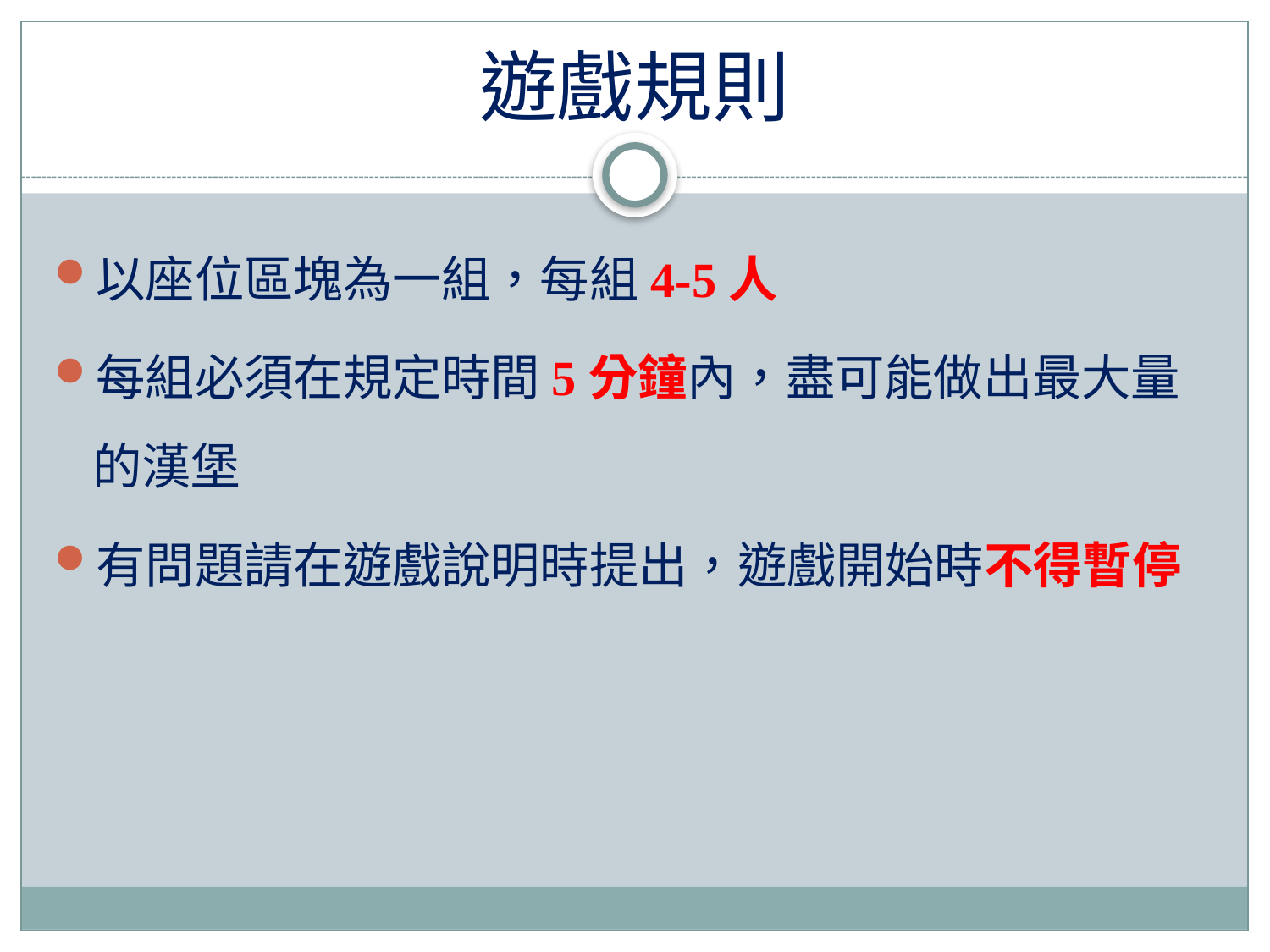

# 遊戲規則
以座位區塊為一組，每組4-5人
每組必須在規定時間5分鐘內，盡可能做出最大量的漢堡
有問題請在遊戲說明時提出，遊戲開始時不得暫停